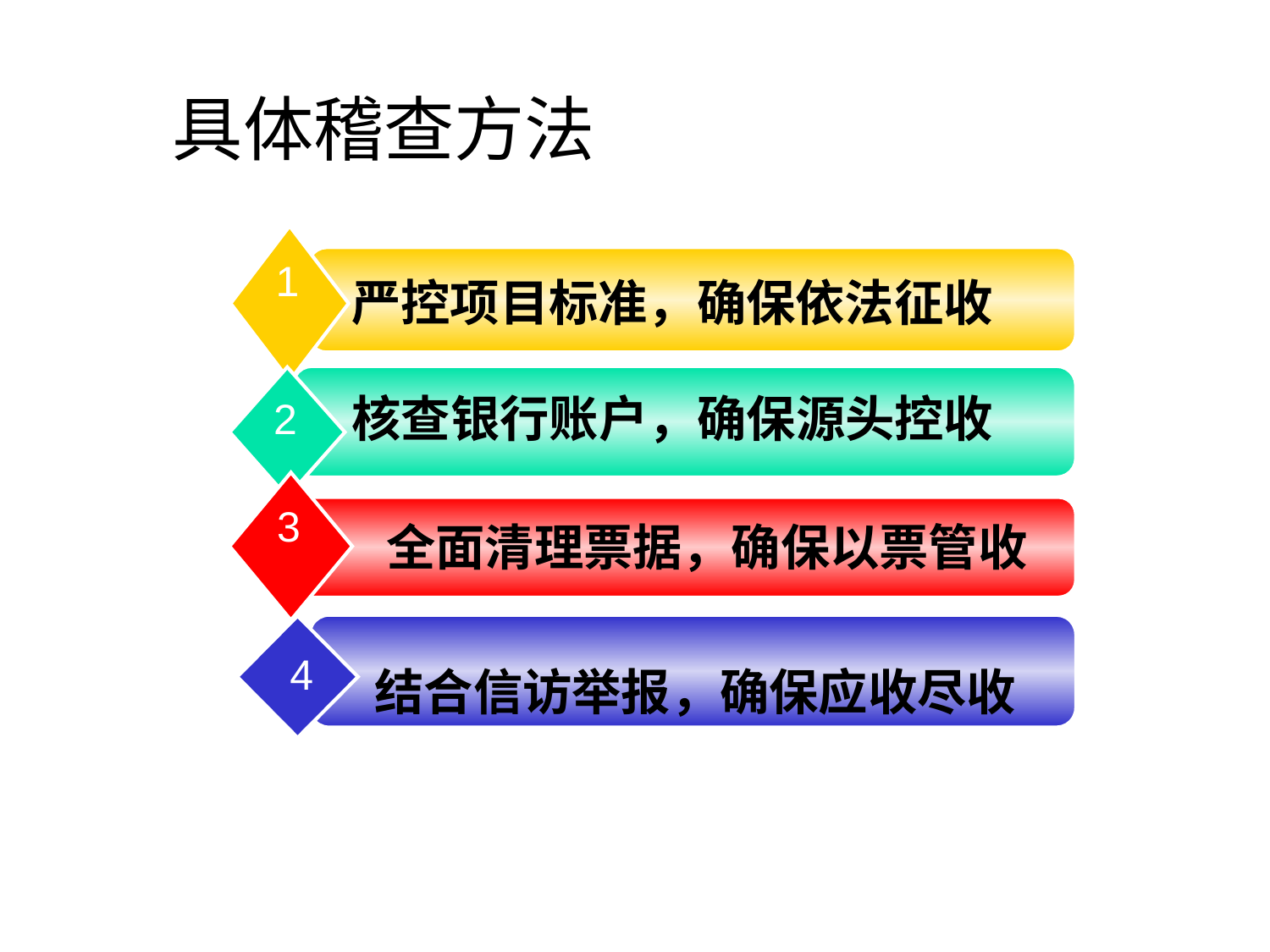

# 具体稽查方法

1

严控项目标准，确保依法征收

核查银行账户，确保源头控收
2

3

全面清理票据，确保以票管收

4
结合信访举报，确保应收尽收